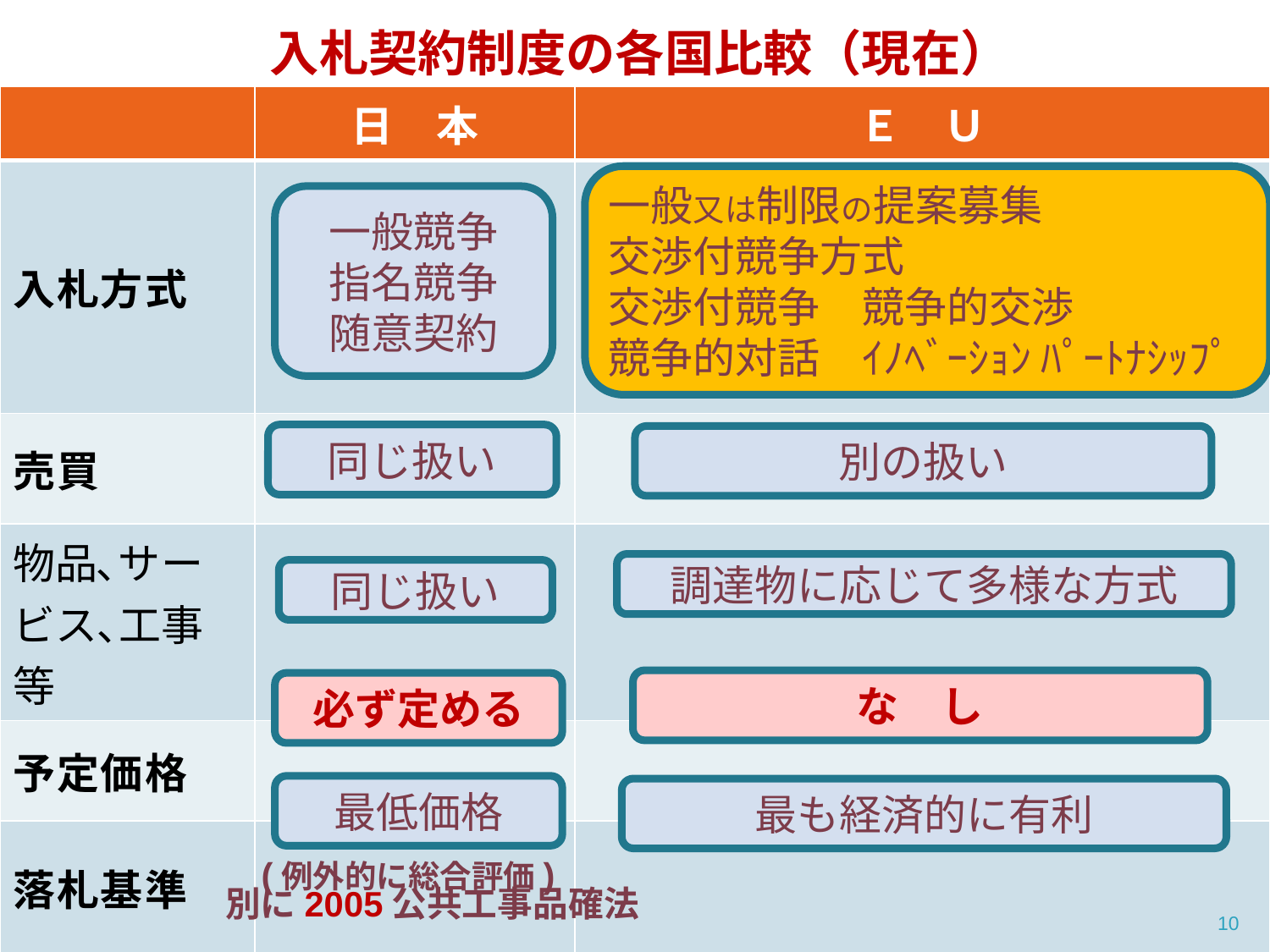

入札契約制度の各国比較（現在）
|  | 日　本 | Ｅ　Ｕ |
| --- | --- | --- |
| 入札方式 |  |  |
| 売買 |  |  |
| 物品､サービス､工事等 |  |  |
| 予定価格 |  |  |
| 落札基準 |  |  |
一般又は制限の提案募集
交渉付競争方式
交渉付競争　競争的交渉
競争的対話　ｲﾉﾍﾞｰｼｮﾝ ﾊﾟｰﾄﾅｼｯﾌﾟ
一般競争
指名競争
随意契約
同じ扱い
別の扱い
調達物に応じて多様な方式
同じ扱い
な　し
必ず定める
最低価格
最も経済的に有利
(例外的に総合評価)
別に2005公共工事品確法
10